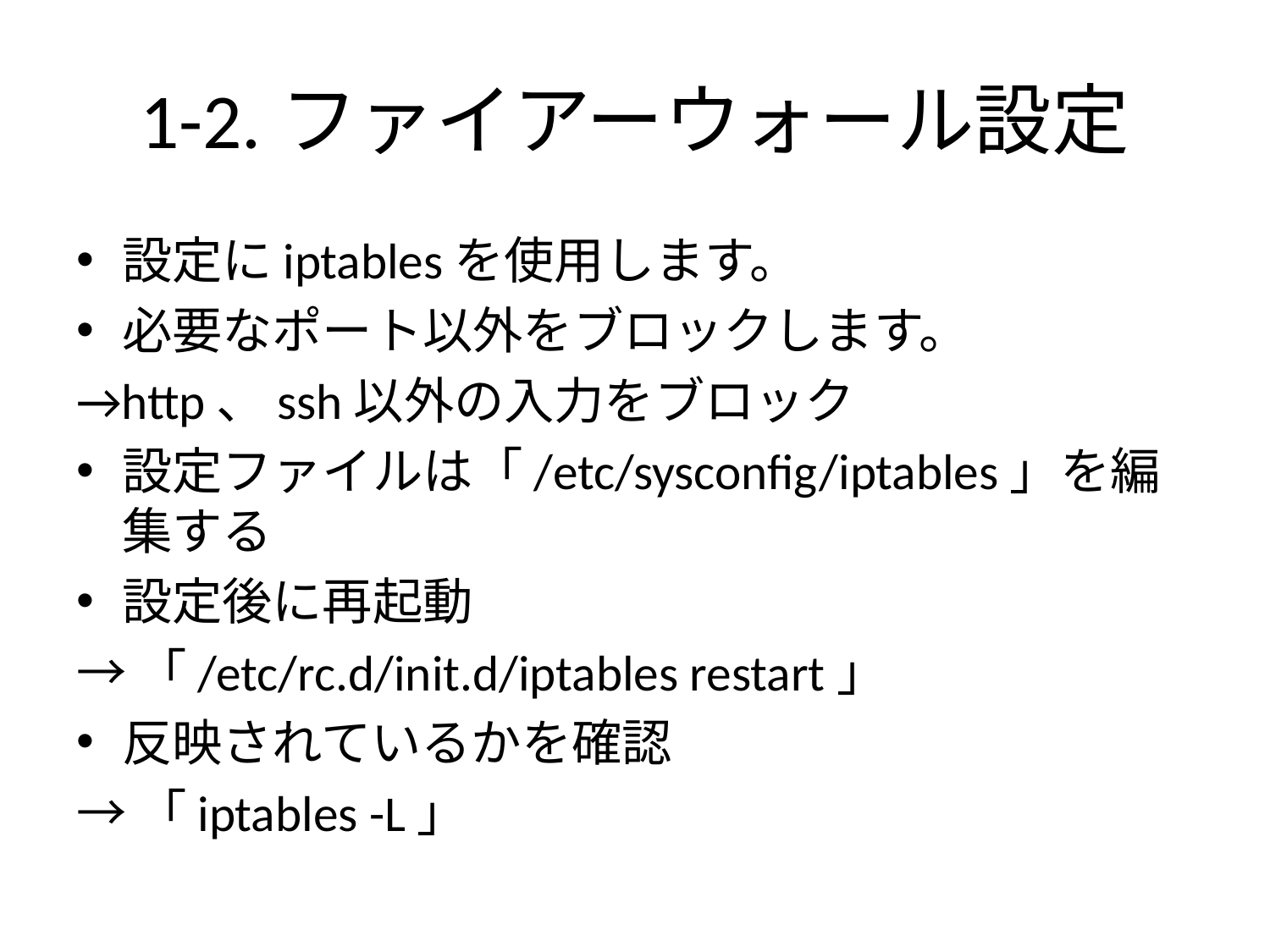

# 1-2.ファイアーウォール設定
設定にiptablesを使用します。
必要なポート以外をブロックします。
→http、ssh以外の入力をブロック
設定ファイルは「/etc/sysconfig/iptables」を編集する
設定後に再起動
→「/etc/rc.d/init.d/iptables restart」
反映されているかを確認
→「iptables -L」